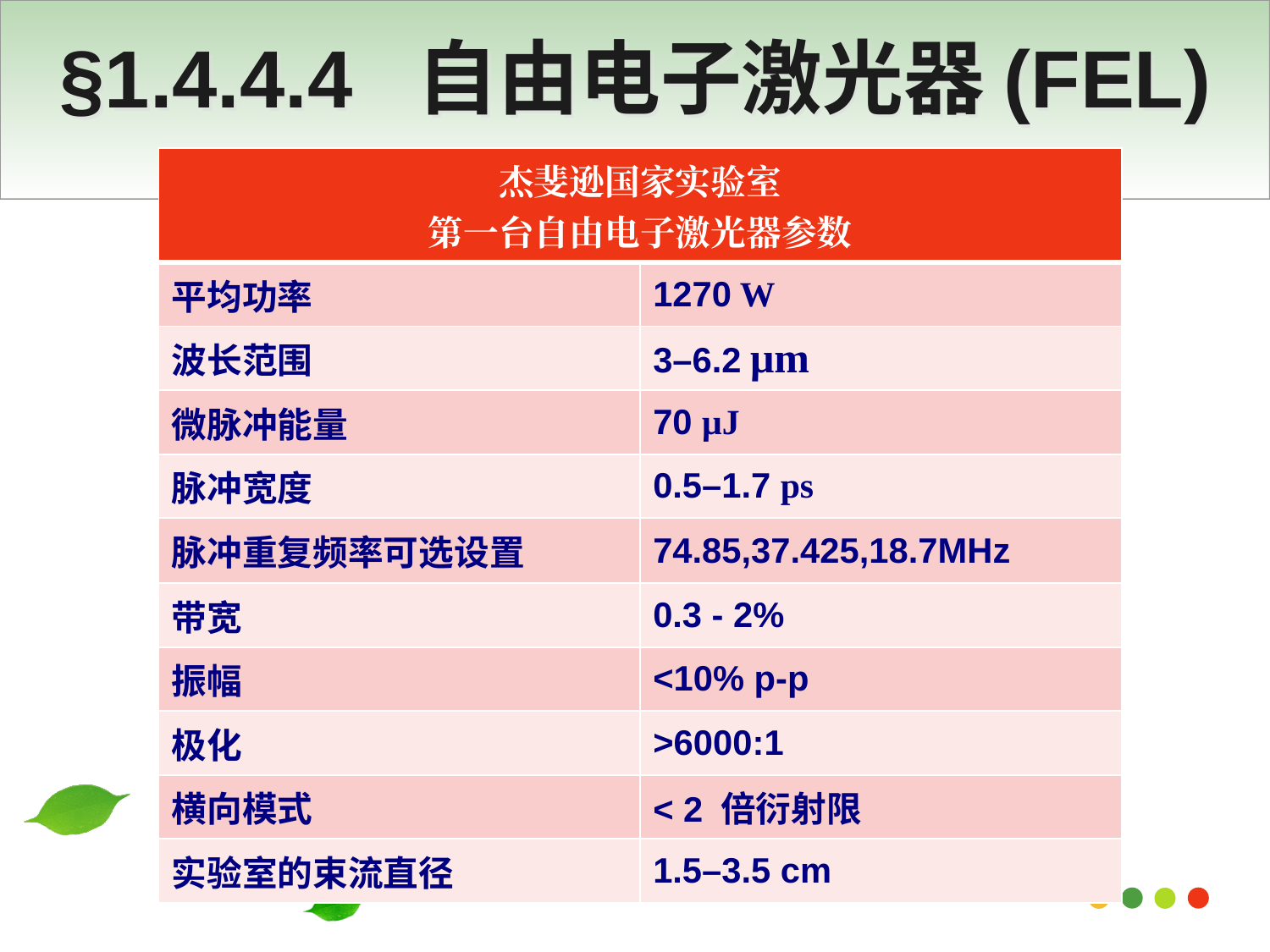

# §1.4.4.4  自由电子激光器(FEL)
| 杰斐逊国家实验室 第一台自由电子激光器参数 |  |
| --- | --- |
| 平均功率 | 1270 W |
| 波长范围 | 3–6.2 μm |
| 微脉冲能量 | 70 μJ |
| 脉冲宽度 | 0.5–1.7 ps |
| 脉冲重复频率可选设置 | 74.85,37.425,18.7MHz |
| 带宽 | 0.3 - 2% |
| 振幅 | <10% p-p |
| 极化 | >6000:1 |
| 横向模式 | < 2 倍衍射限 |
| 实验室的束流直径 | 1.5–3.5 cm |